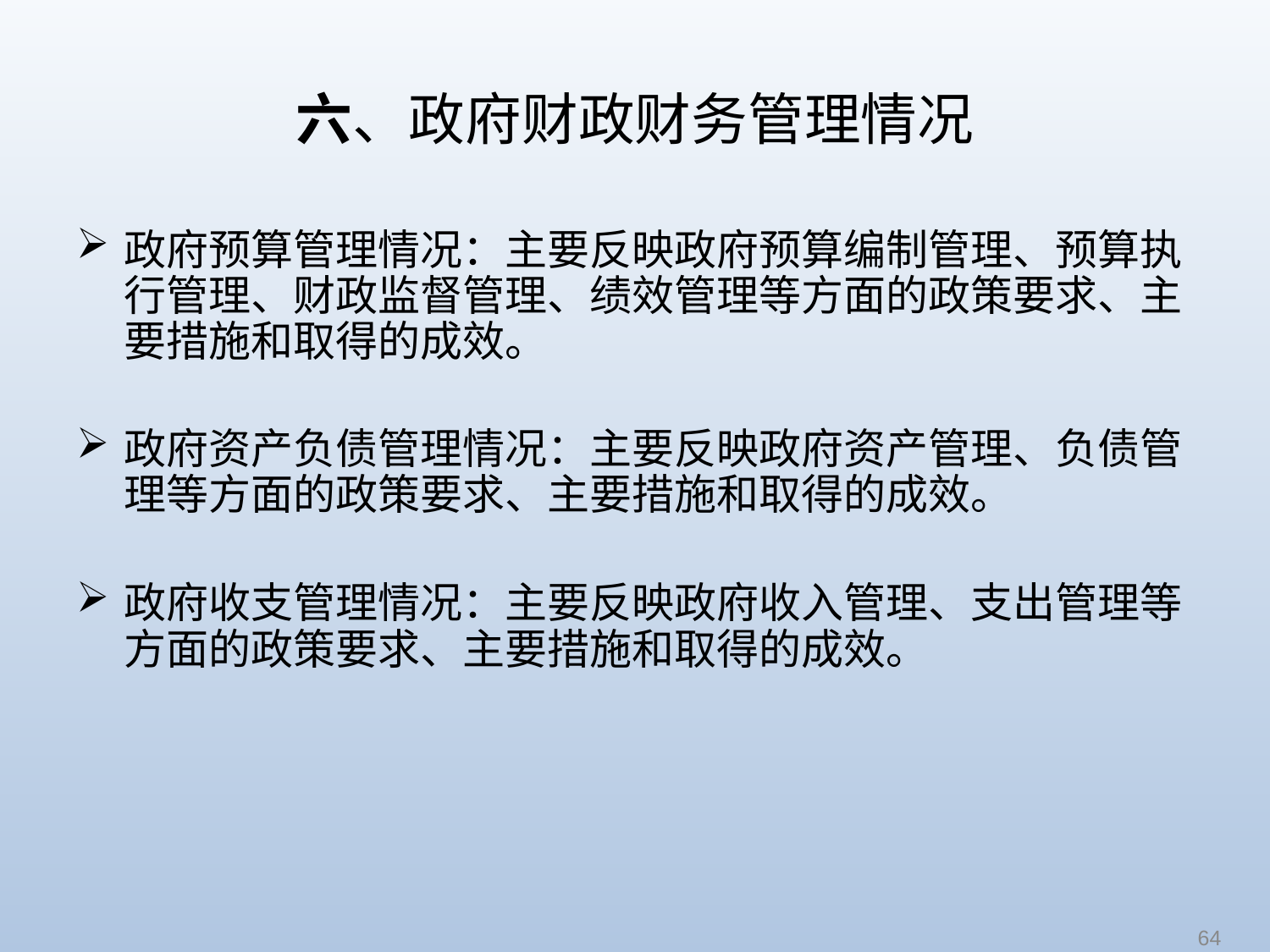

# 六、政府财政财务管理情况
政府预算管理情况：主要反映政府预算编制管理、预算执行管理、财政监督管理、绩效管理等方面的政策要求、主要措施和取得的成效。

政府资产负债管理情况：主要反映政府资产管理、负债管理等方面的政策要求、主要措施和取得的成效。

政府收支管理情况：主要反映政府收入管理、支出管理等方面的政策要求、主要措施和取得的成效。

64